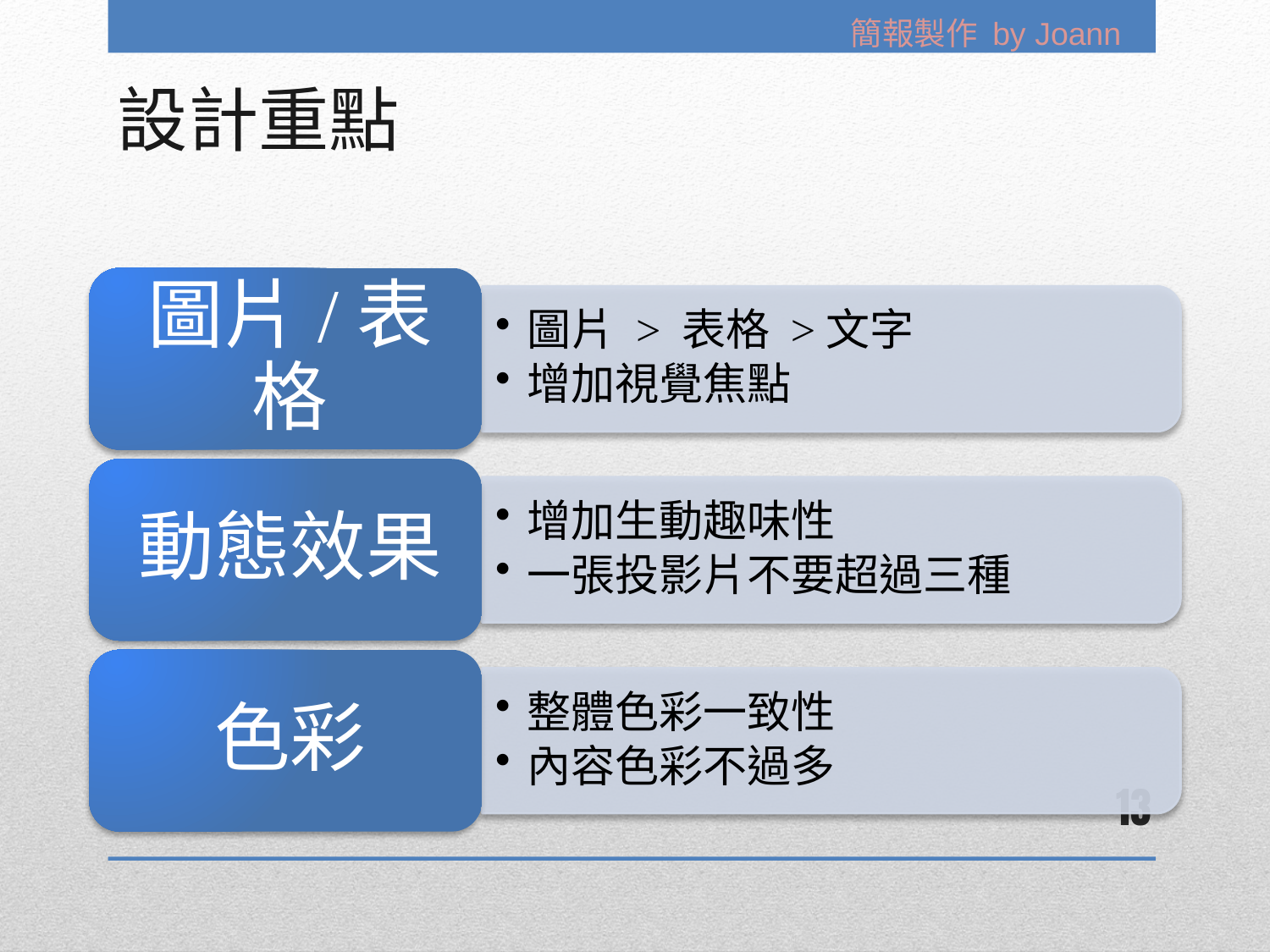

# 設計重點
圖片 > 表格 >文字
增加視覺焦點
圖片/表格
增加生動趣味性
一張投影片不要超過三種
動態效果
整體色彩一致性
內容色彩不過多
色彩
13